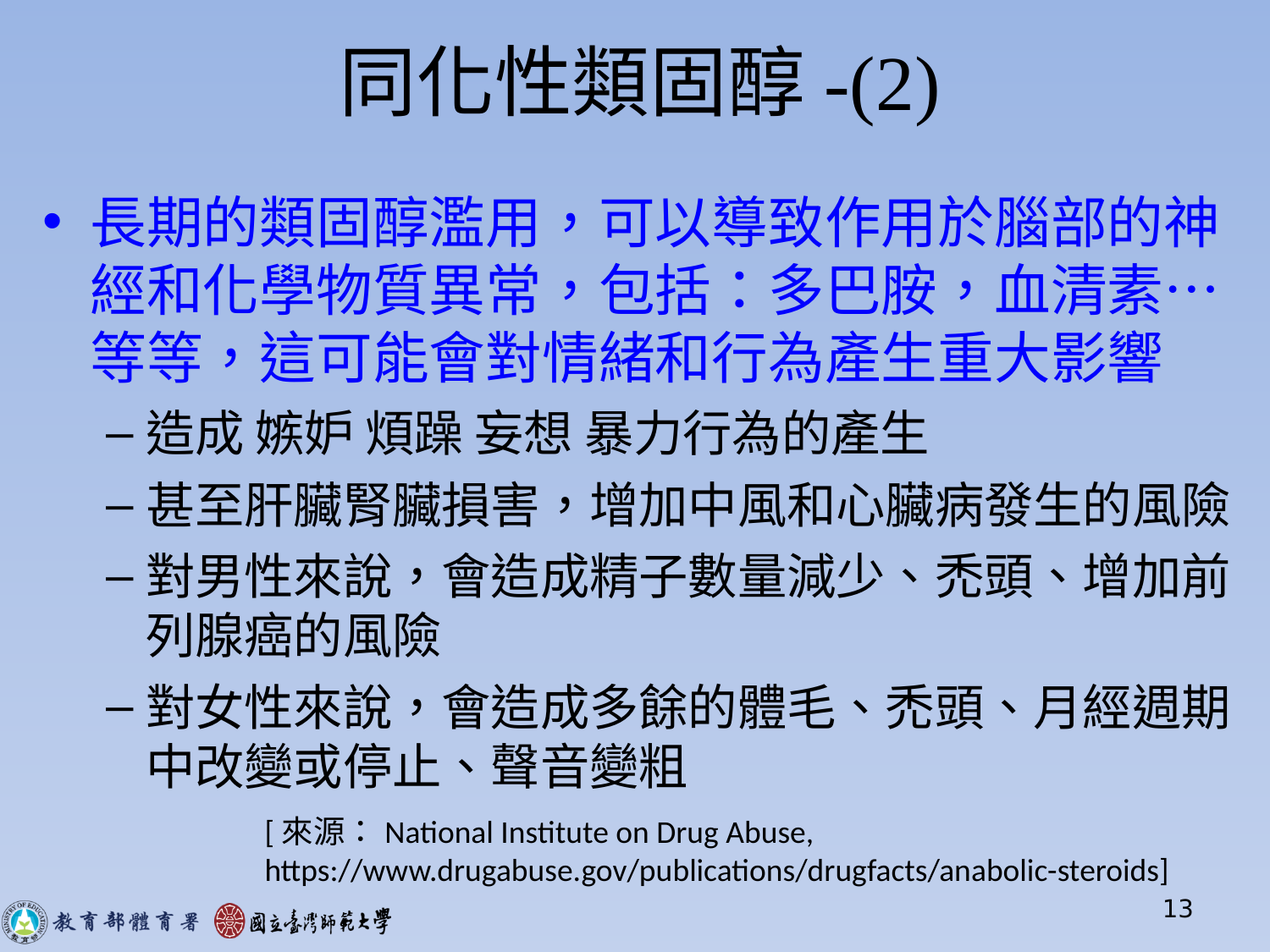

# 同化性類固醇-(2)
長期的類固醇濫用，可以導致作用於腦部的神經和化學物質異常，包括：多巴胺，血清素…等等，這可能會對情緒和行為產生重大影響
造成 嫉妒 煩躁 妄想 暴力行為的產生
甚至肝臟腎臟損害，增加中風和心臟病發生的風險
對男性來說，會造成精子數量減少、禿頭、增加前列腺癌的風險
對女性來說，會造成多餘的體毛、禿頭、月經週期中改變或停止、聲音變粗
[來源：National Institute on Drug Abuse,
https://www.drugabuse.gov/publications/drugfacts/anabolic-steroids]
13